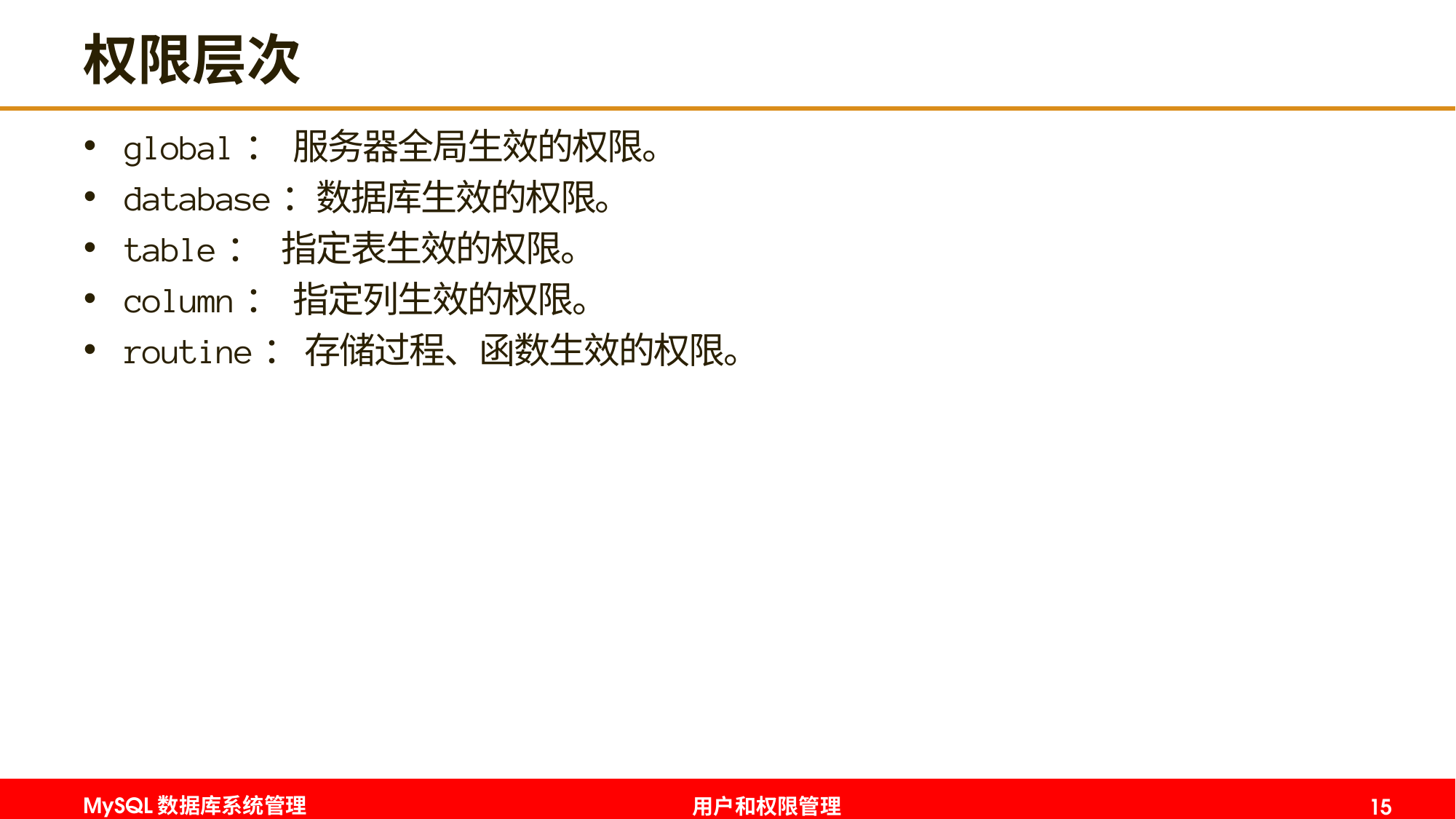

# 权限层次
global：  服务器全局生效的权限。
database：数据库生效的权限。
table：   指定表生效的权限。
column：  指定列生效的权限。
routine： 存储过程、函数生效的权限。